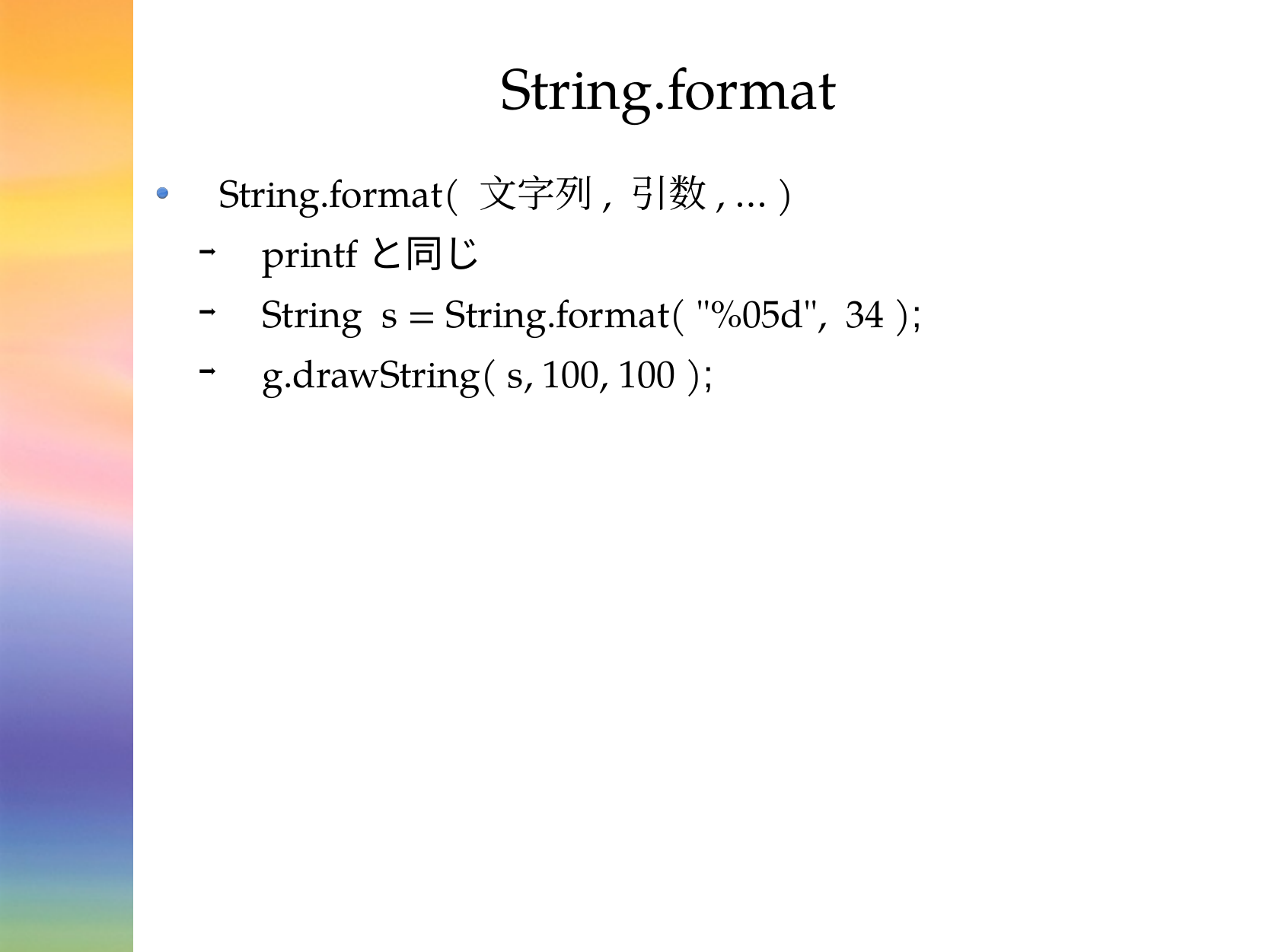

# String.format
String.format( 文字列, 引数, … )
printfと同じ
String  s = String.format( "%05d",  34 );
g.drawString( s, 100, 100 );